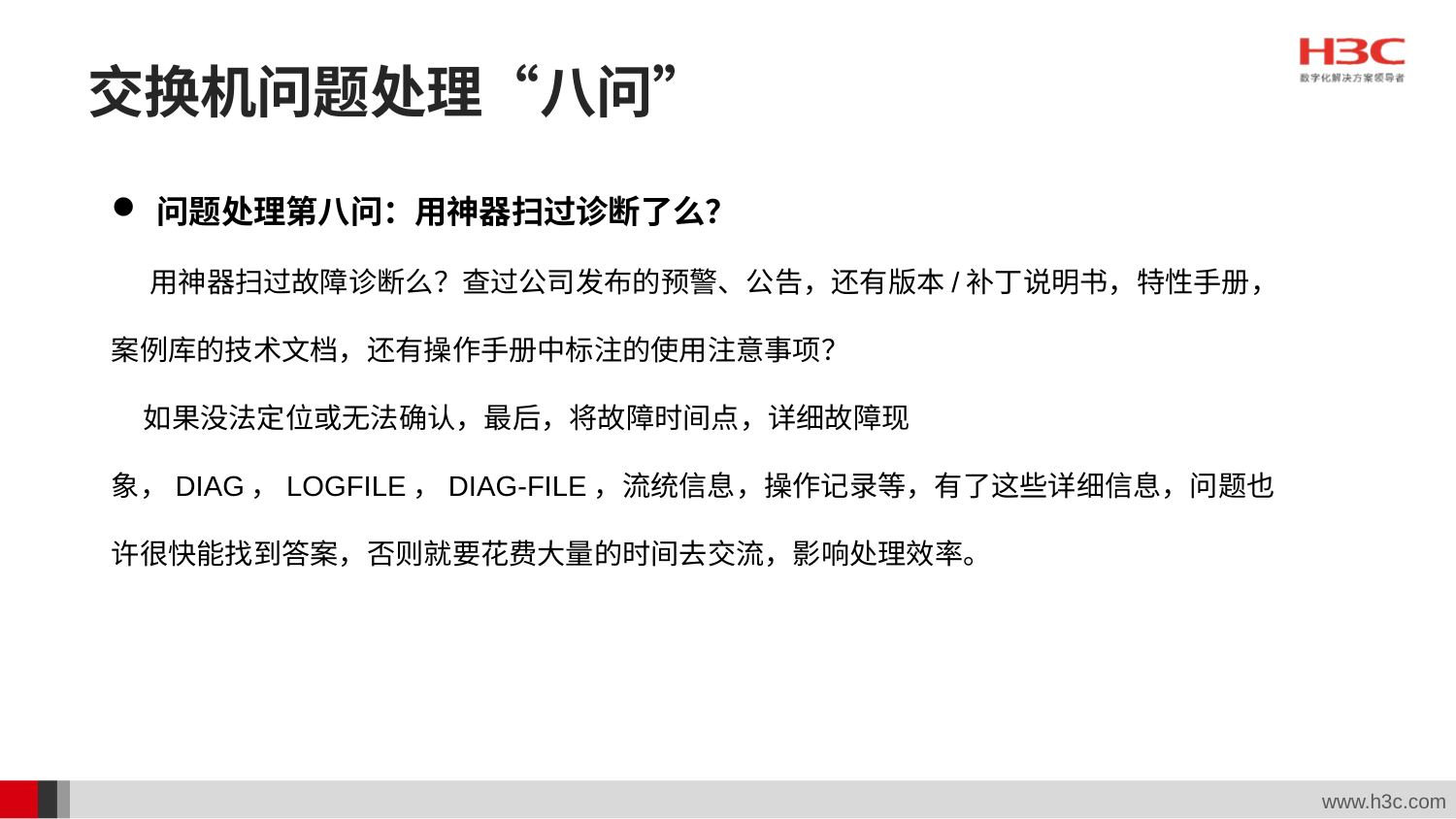

# 交换机问题处理“八问”
问题处理第八问：用神器扫过诊断了么？
     用神器扫过故障诊断么？查过公司发布的预警、公告，还有版本/补丁说明书，特性手册，案例库的技术文档，还有操作手册中标注的使用注意事项？
    如果没法定位或无法确认，最后，将故障时间点，详细故障现象，DIAG，LOGFILE，DIAG-FILE，流统信息，操作记录等，有了这些详细信息，问题也许很快能找到答案，否则就要花费大量的时间去交流，影响处理效率。